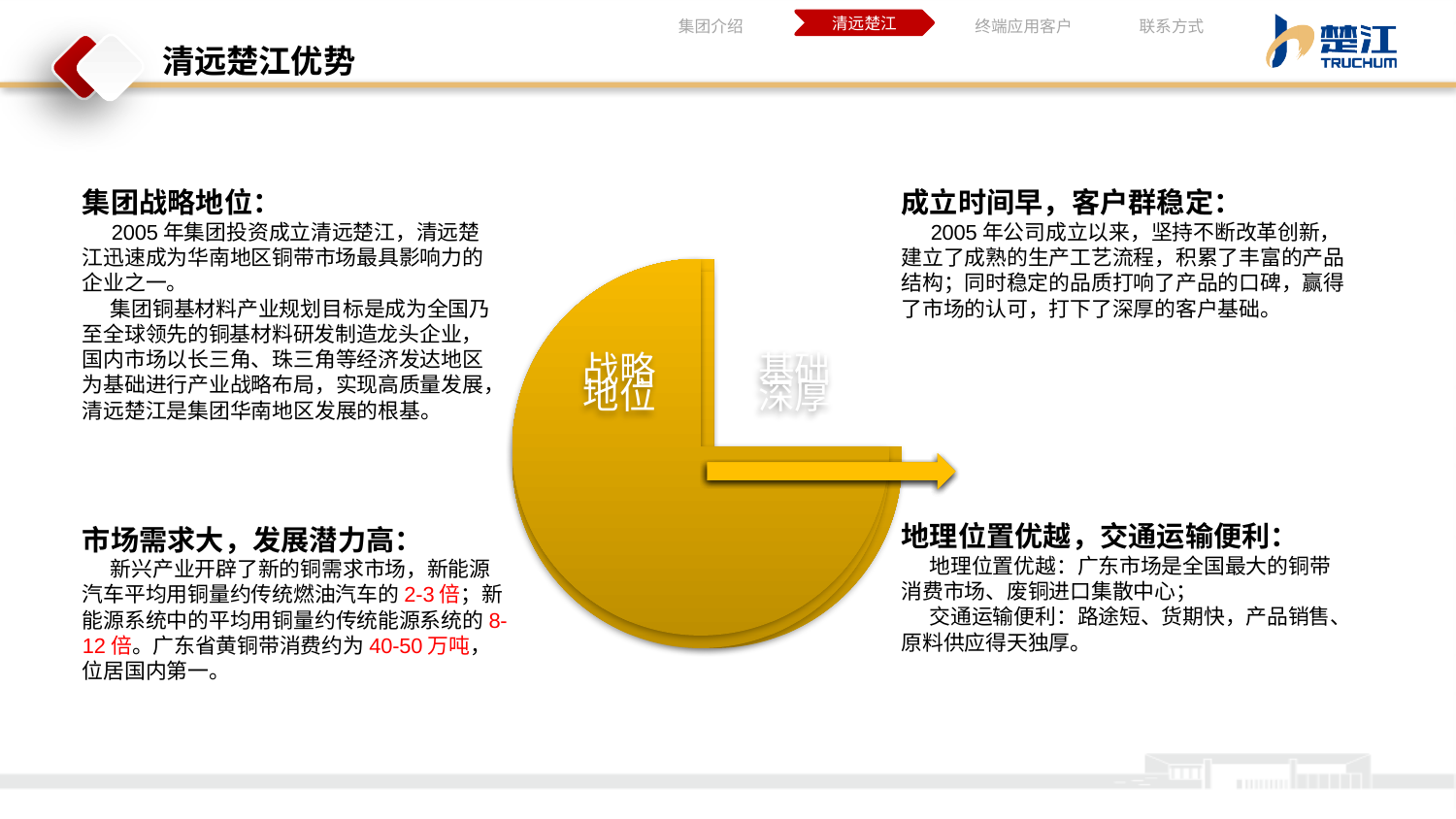

集团介绍
终端应用客户
联系方式
清远楚江
清远楚江优势
集团战略地位：
     2005年集团投资成立清远楚江，清远楚江迅速成为华南地区铜带市场最具影响力的企业之一。
     集团铜基材料产业规划目标是成为全国乃至全球领先的铜基材料研发制造龙头企业，国内市场以长三角、珠三角等经济发达地区为基础进行产业战略布局，实现高质量发展，清远楚江是集团华南地区发展的根基。
成立时间早，客户群稳定：
     2005年公司成立以来，坚持不断改革创新，建立了成熟的生产工艺流程，积累了丰富的产品结构；同时稳定的品质打响了产品的口碑，赢得了市场的认可，打下了深厚的客户基础。
基础
深厚
市场
广阔
战略
地位
地域
优势
地理位置优越，交通运输便利：
     地理位置优越：广东市场是全国最大的铜带消费市场、废铜进口集散中心；
     交通运输便利：路途短、货期快，产品销售、原料供应得天独厚。
市场需求大，发展潜力高：
     新兴产业开辟了新的铜需求市场，新能源汽车平均用铜量约传统燃油汽车的2-3倍；新能源系统中的平均用铜量约传统能源系统的8-12倍。广东省黄铜带消费约为40-50万吨，位居国内第一。